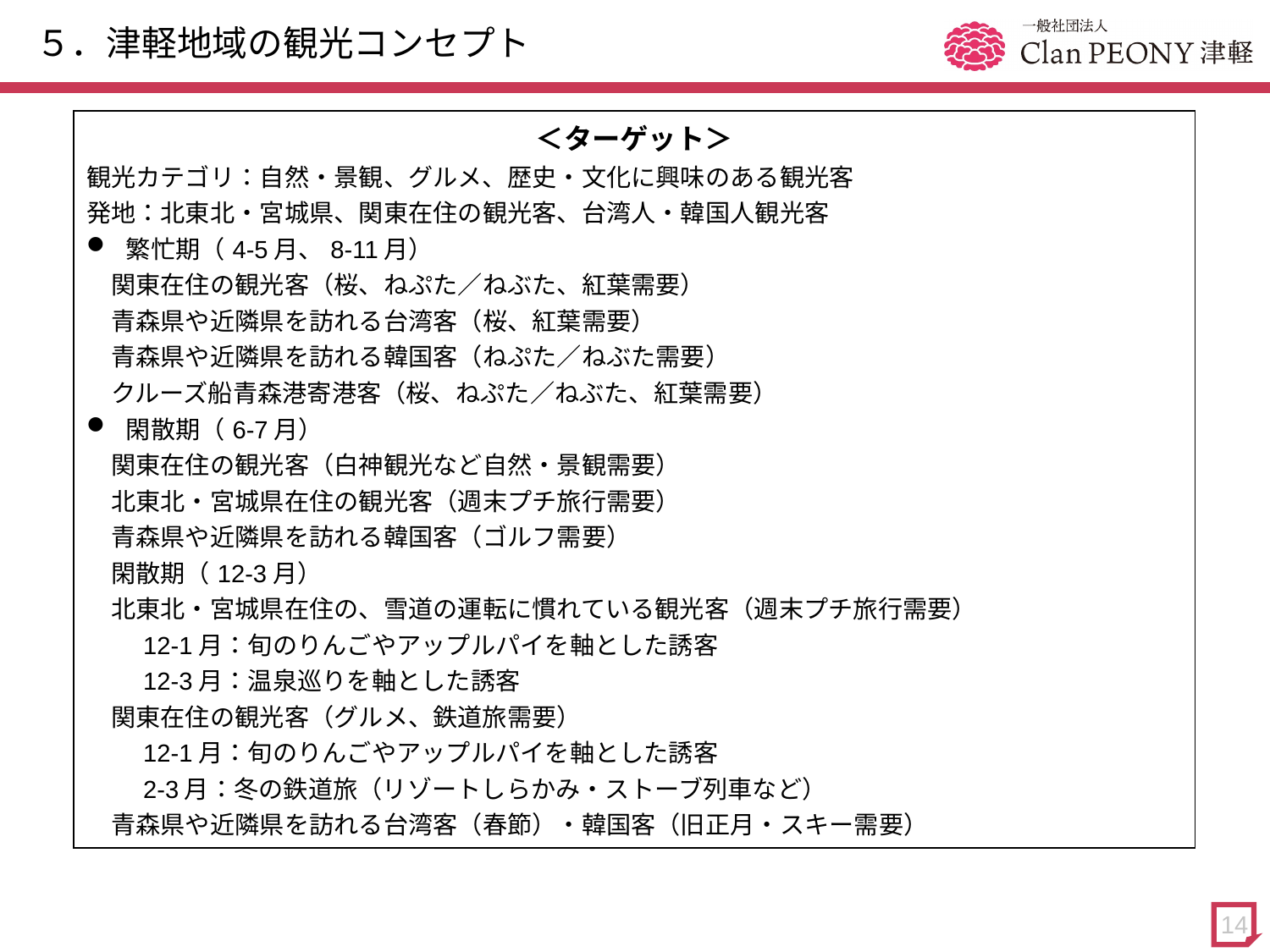

# ５．津軽地域の観光コンセプト

| ＜ターゲット＞ 観光カテゴリ：自然・景観、グルメ、歴史・文化に興味のある観光客 発地：北東北・宮城県、関東在住の観光客、台湾人・韓国人観光客 繁忙期（4-5月、8-11月） 　関東在住の観光客（桜、ねぷた／ねぶた、紅葉需要） 　青森県や近隣県を訪れる台湾客（桜、紅葉需要） 　青森県や近隣県を訪れる韓国客（ねぷた／ねぶた需要） 　クルーズ船青森港寄港客（桜、ねぷた／ねぶた、紅葉需要） 閑散期（6-7月） 　関東在住の観光客（白神観光など自然・景観需要） 　北東北・宮城県在住の観光客（週末プチ旅行需要） 　青森県や近隣県を訪れる韓国客（ゴルフ需要） 　閑散期（12-3月） 　北東北・宮城県在住の、雪道の運転に慣れている観光客（週末プチ旅行需要） 　　12-1月：旬のりんごやアップルパイを軸とした誘客 　　12-3月：温泉巡りを軸とした誘客 　関東在住の観光客（グルメ、鉄道旅需要） 　　12-1月：旬のりんごやアップルパイを軸とした誘客 　　2-3月：冬の鉄道旅（リゾートしらかみ・ストーブ列車など） 　青森県や近隣県を訪れる台湾客（春節）・韓国客（旧正月・スキー需要） |
| --- |
14